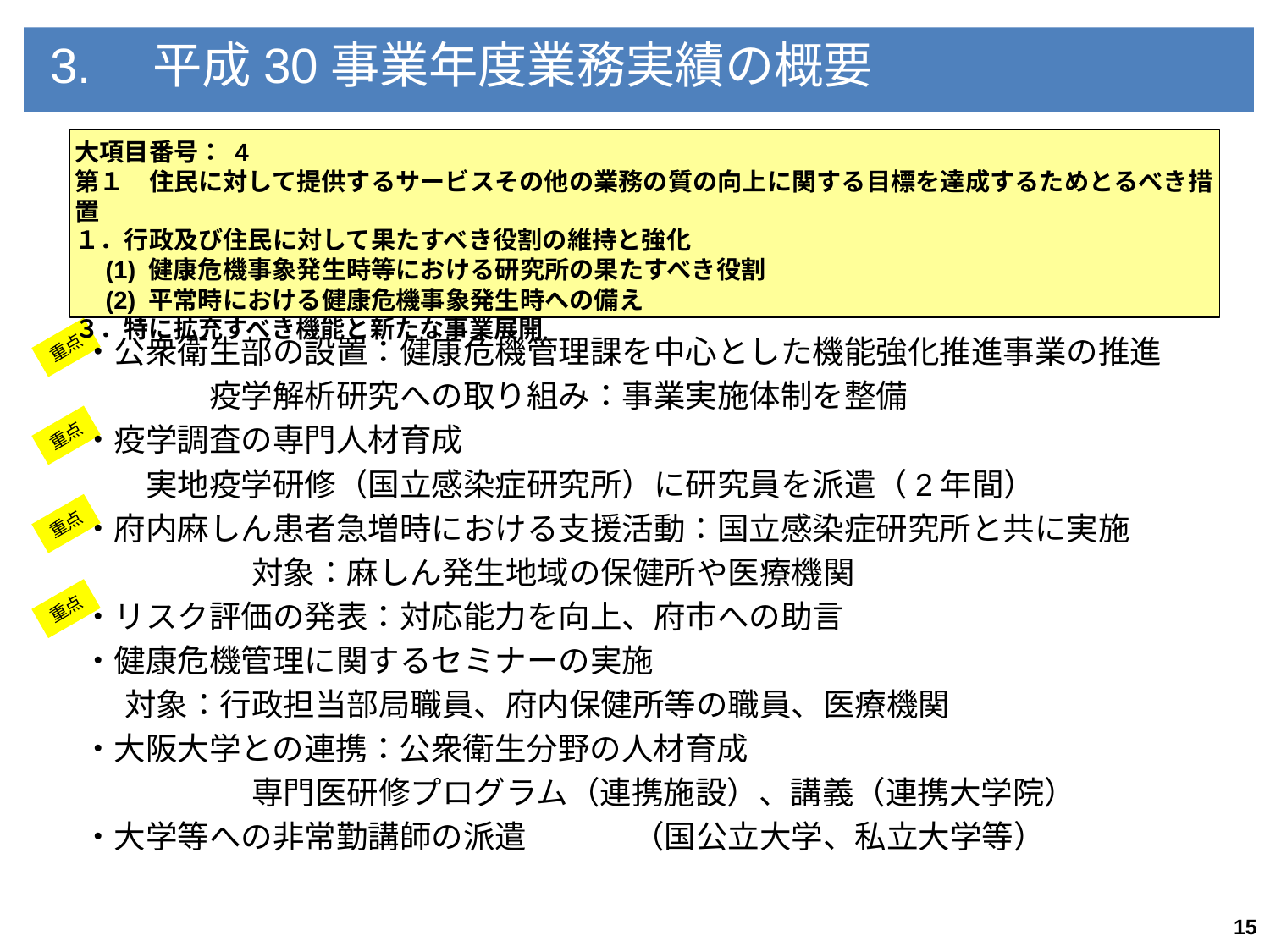

3.　平成30事業年度業務実績の概要
大項目番号： 4
第１　住民に対して提供するサービスその他の業務の質の向上に関する目標を達成するためとるべき措置
１．行政及び住民に対して果たすべき役割の維持と強化
　(1) 健康危機事象発生時等における研究所の果たすべき役割
　(2) 平常時における健康危機事象発生時への備え
３．特に拡充すべき機能と新たな事業展開

・公衆衛生部の設置：健康危機管理課を中心とした機能強化推進事業の推進
	疫学解析研究への取り組み：事業実施体制を整備
・疫学調査の専門人材育成
実地疫学研修（国立感染症研究所）に研究員を派遣（2年間）
・府内麻しん患者急増時における支援活動：国立感染症研究所と共に実施
		対象：麻しん発生地域の保健所や医療機関
・リスク評価の発表：対応能力を向上、府市への助言
・健康危機管理に関するセミナーの実施
	対象：行政担当部局職員、府内保健所等の職員、医療機関
・大阪大学との連携：公衆衛生分野の人材育成
		専門医研修プログラム（連携施設）、講義（連携大学院）
・大学等への非常勤講師の派遣	（国公立大学、私立大学等）
重点
重点
重点
重点
15